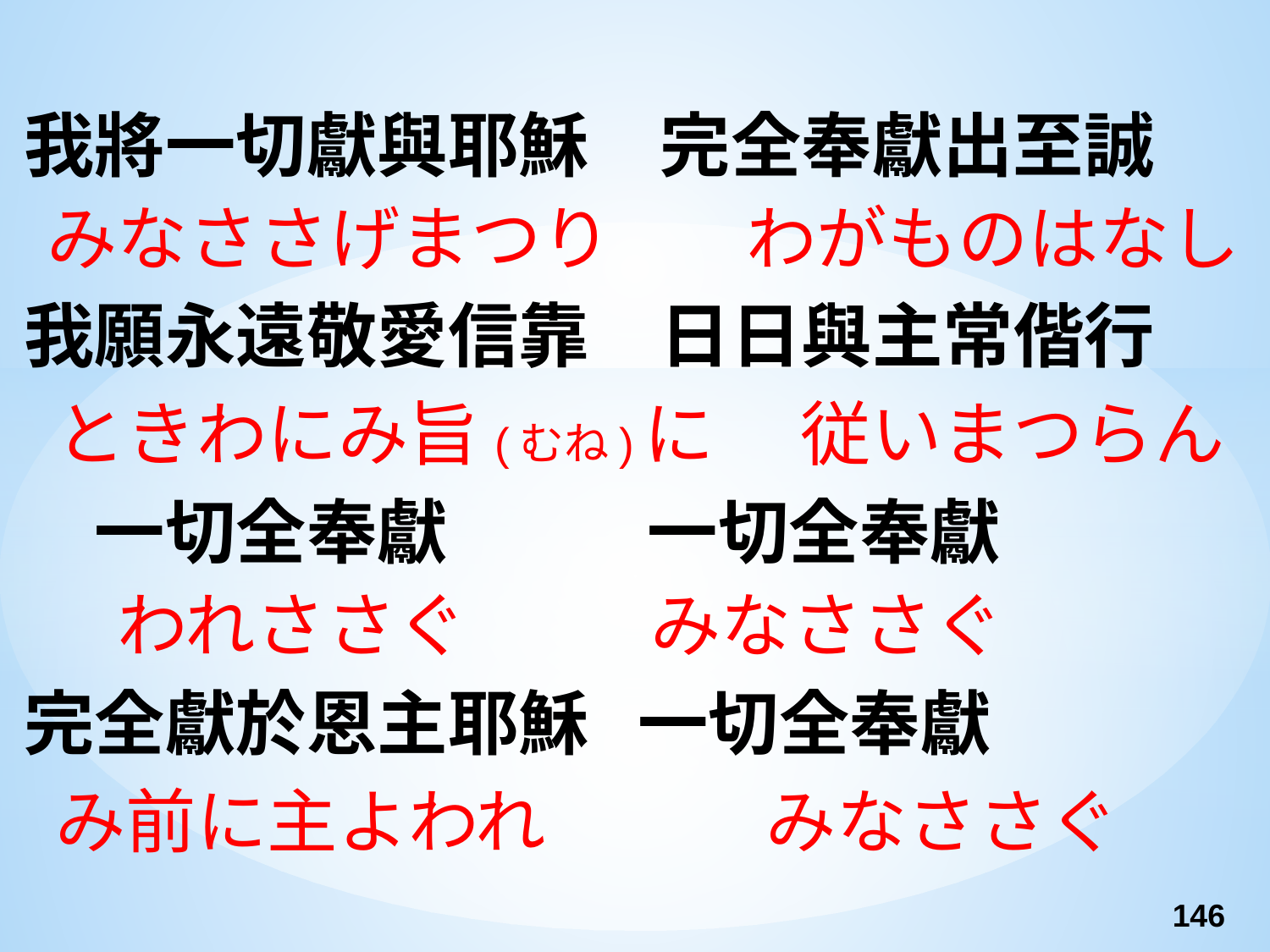

我將一切獻與耶穌　完全奉獻出至誠
みなささげまつり　    わがものはなし
我願永遠敬愛信靠　日日與主常偕行
 ときわにみ旨(むね)に　 従いまつらん
　一切全奉獻    　    一切全奉獻
　われささぐ		　　みなささぐ
完全獻於恩主耶穌   一切全奉獻
 み前に主よわれ	　　みなささぐ
146